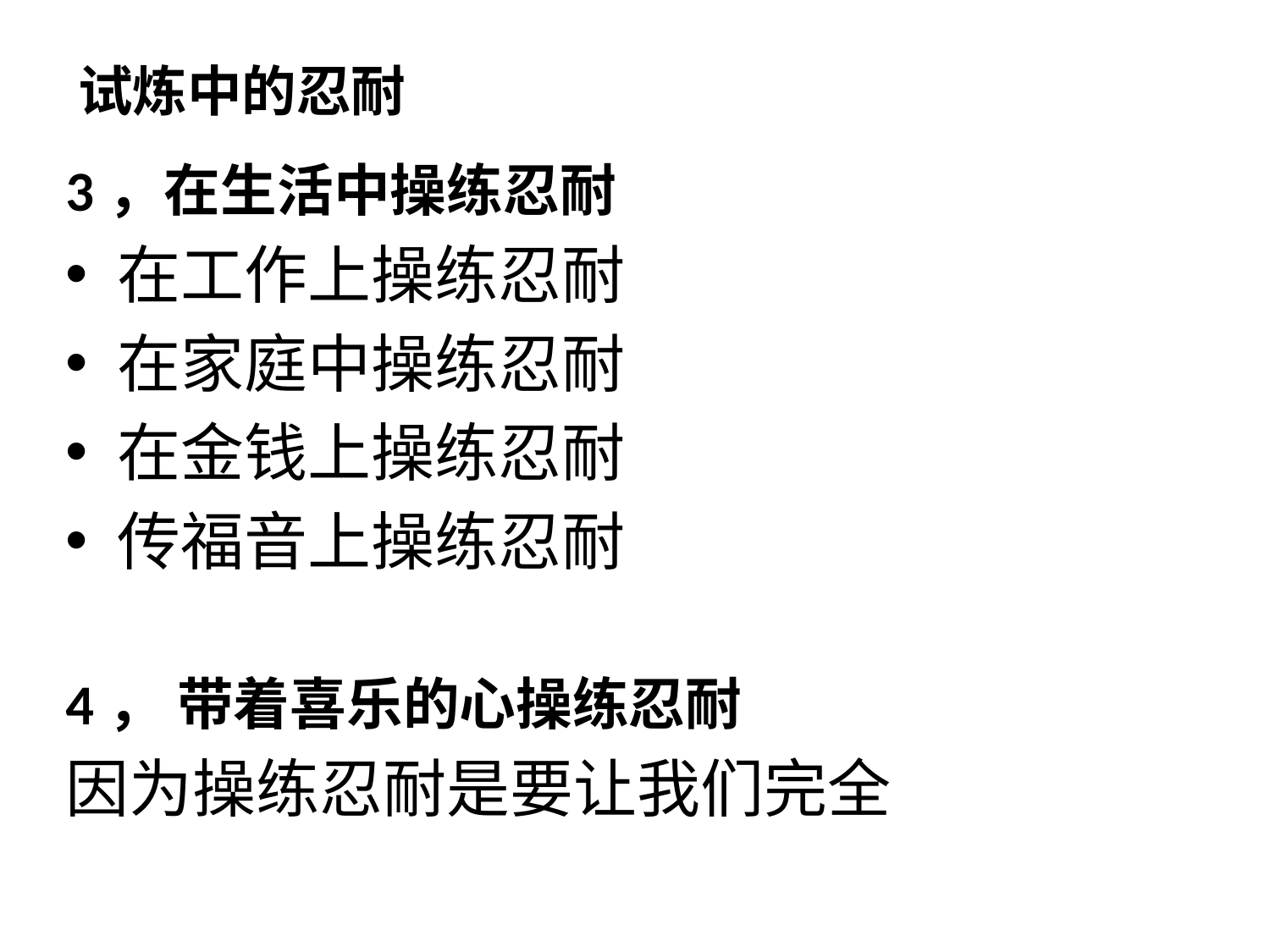

# 试炼中的忍耐
3，在生活中操练忍耐
 在工作上操练忍耐
 在家庭中操练忍耐
 在金钱上操练忍耐
 传福音上操练忍耐

4， 带着喜乐的心操练忍耐
因为操练忍耐是要让我们完全